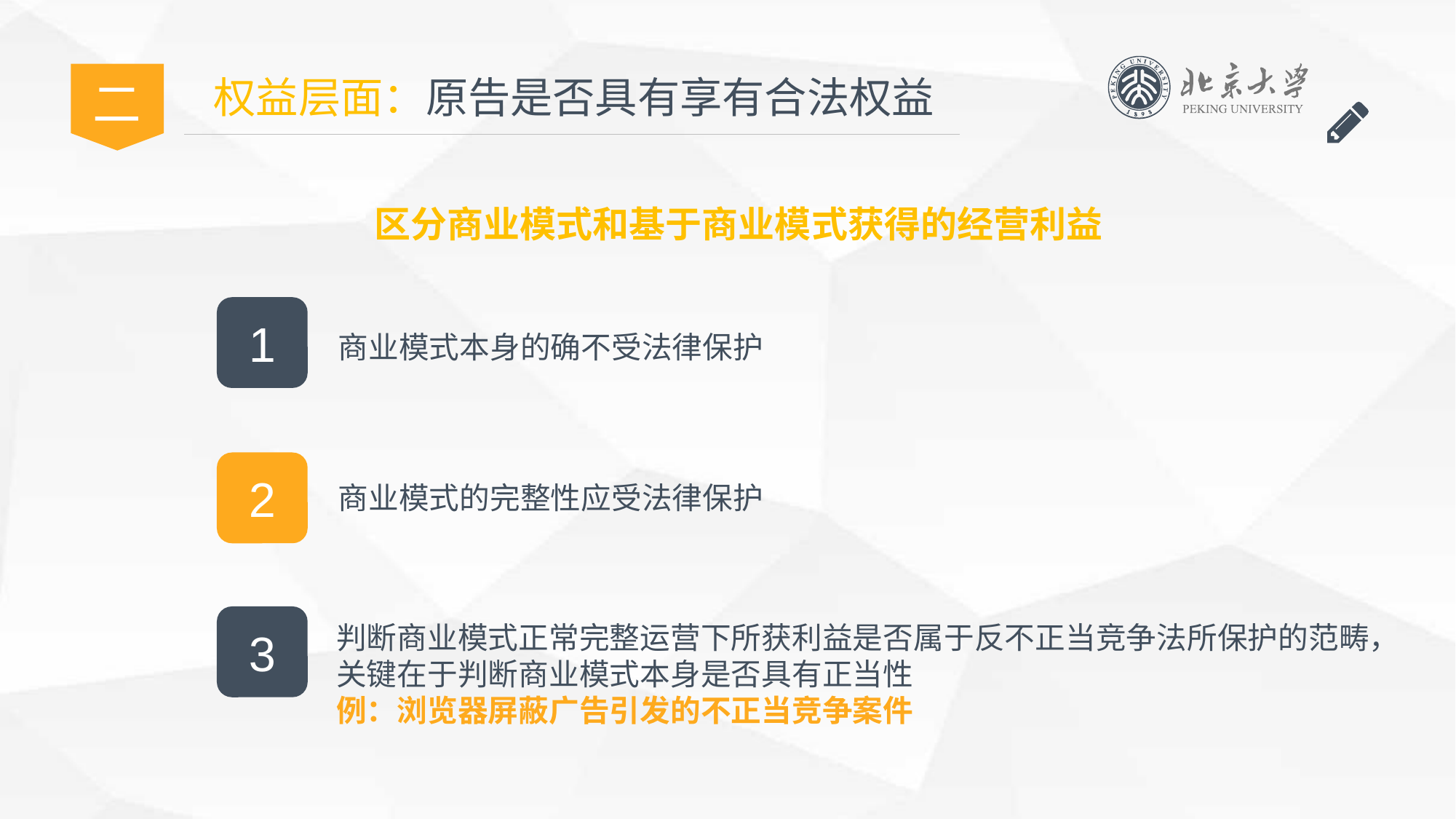

二
权益层面：原告是否具有享有合法权益
区分商业模式和基于商业模式获得的经营利益
1
商业模式本身的确不受法律保护
2
商业模式的完整性应受法律保护
3
判断商业模式正常完整运营下所获利益是否属于反不正当竞争法所保护的范畴，
关键在于判断商业模式本身是否具有正当性
例：浏览器屏蔽广告引发的不正当竞争案件